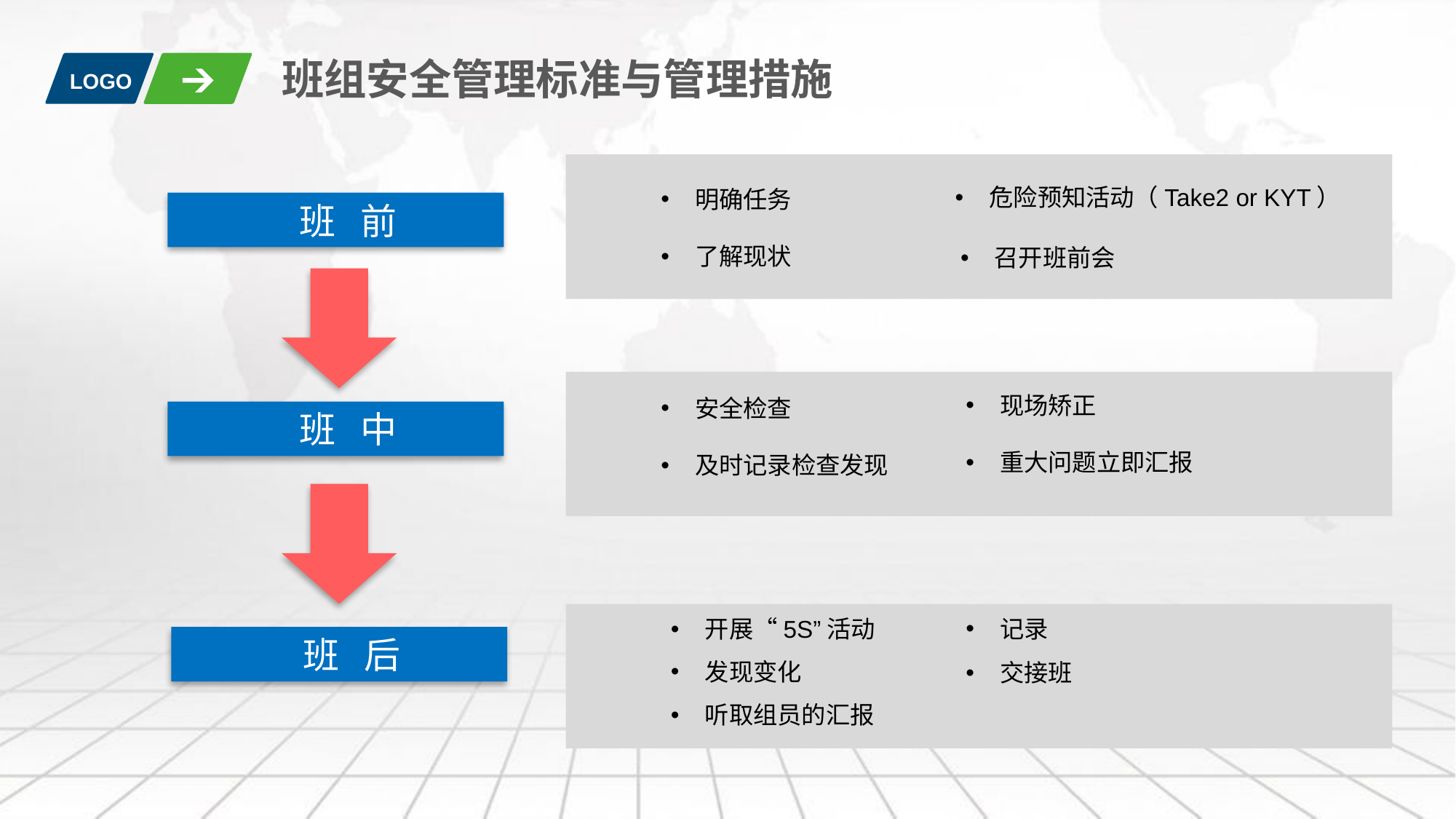

班组安全管理标准与管理措施

LOGO

危险预知活动（Take2 or KYT）
明确任务
  班   前
了解现状
召开班前会

现场矫正
安全检查
  班   中
重大问题立即汇报
及时记录检查发现

记录
开展“5S”活动
  班   后
发现变化
交接班
听取组员的汇报